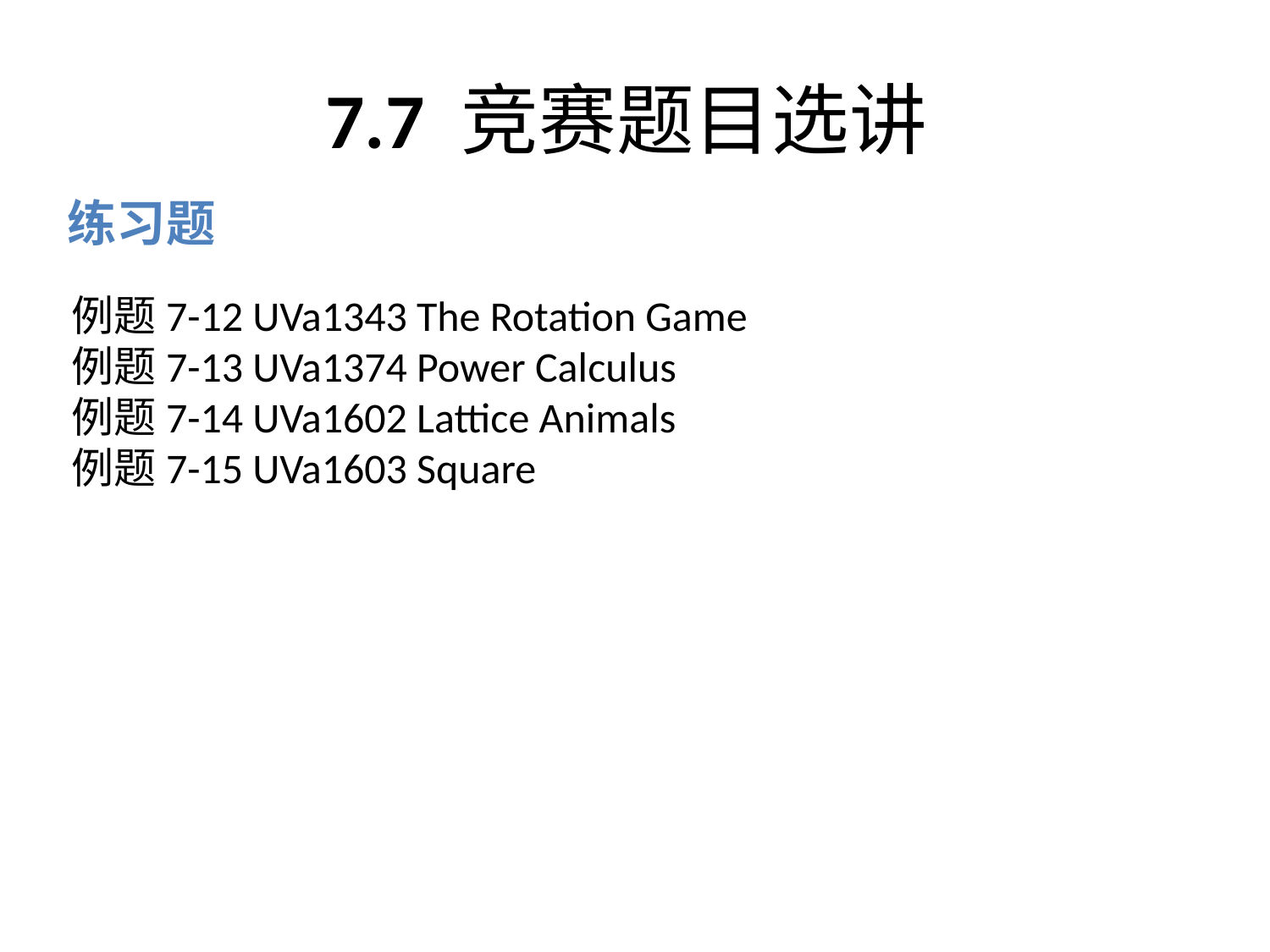

# 7.7 竞赛题目选讲
练习题
例题7-12 UVa1343 The Rotation Game
例题7-13 UVa1374 Power Calculus
例题7-14 UVa1602 Lattice Animals
例题7-15 UVa1603 Square